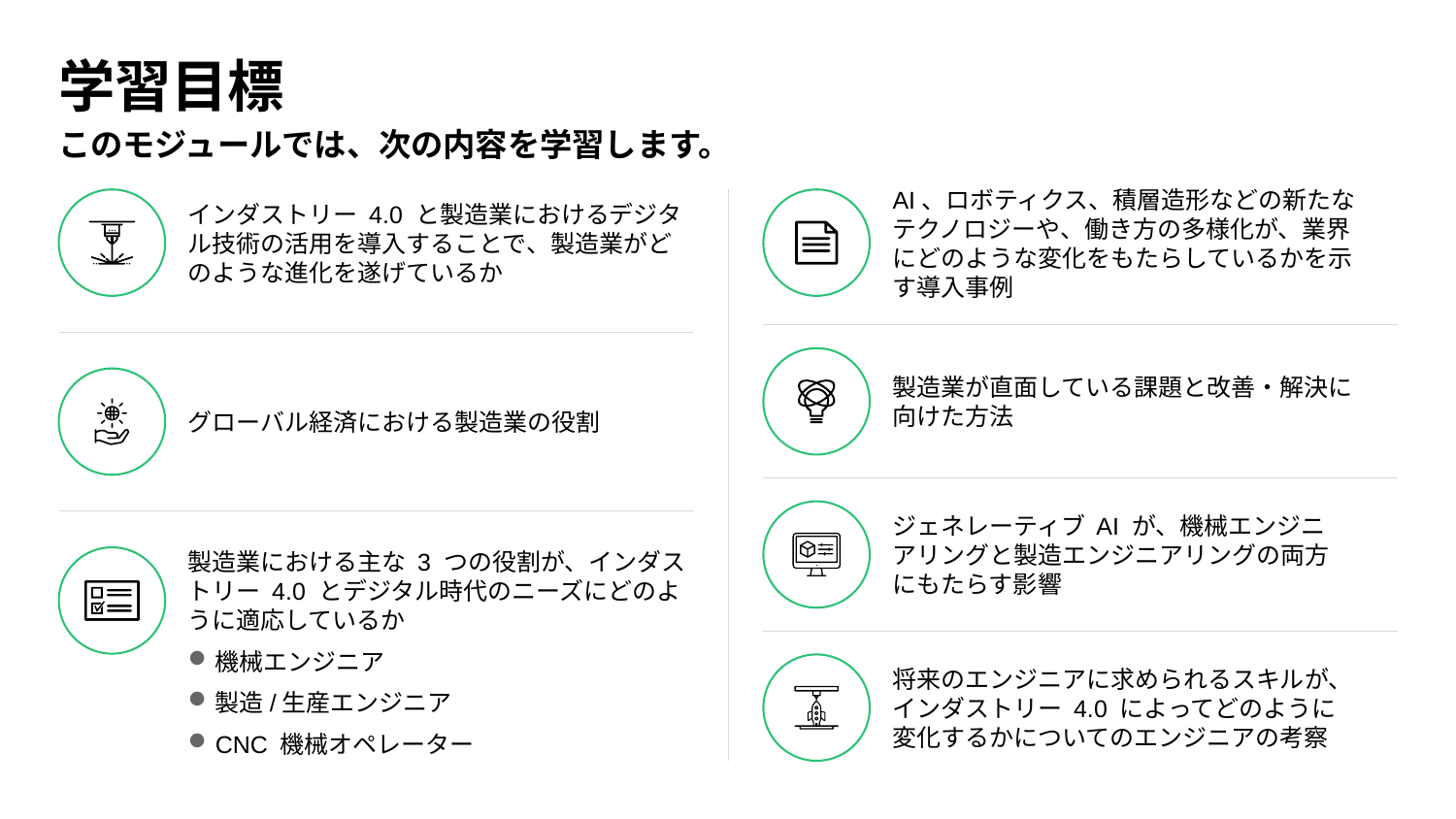

# 学習目標
このモジュールでは、次の内容を学習します。
AI、ロボティクス、積層造形などの新たなテクノロジーや、働き方の多様化が、業界にどのような変化をもたらしているかを示す導入事例

インダストリー 4.0 と製造業におけるデジタル技術の活用を導入することで、製造業がどのような進化を遂げているか

製造業が直面している課題と改善・解決に向けた方法
グローバル経済における製造業の役割

ジェネレーティブ AI が、機械エンジニアリングと製造エンジニアリングの両方にもたらす影響

製造業における主な 3 つの役割が、インダストリー 4.0 とデジタル時代のニーズにどのように適応しているか
機械エンジニア
製造/生産エンジニア
CNC 機械オペレーター

将来のエンジニアに求められるスキルが、
インダストリー 4.0 によってどのように
変化するかについてのエンジニアの考察